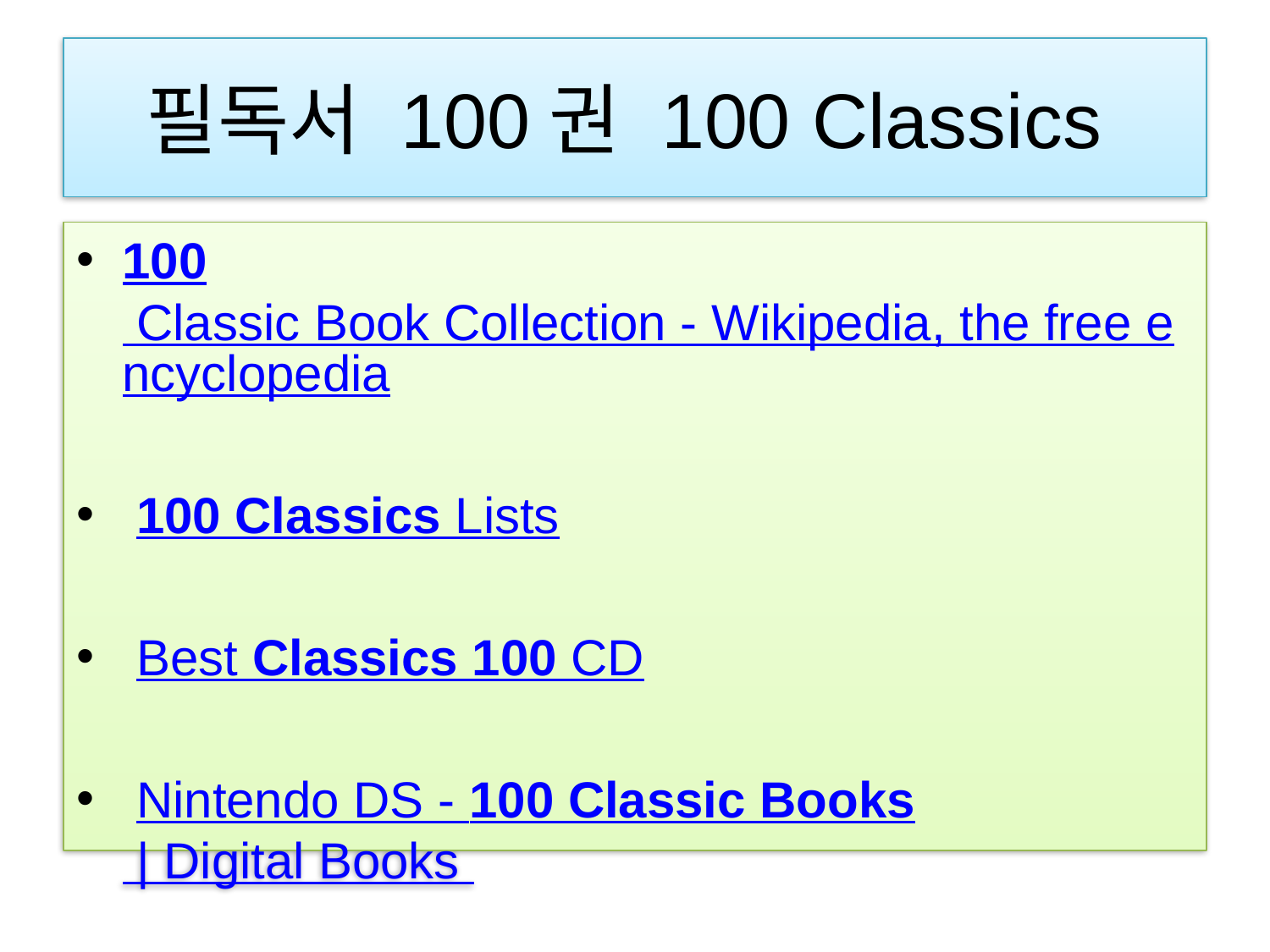

# 필독서 100권 100 Classics
﻿100 Classic Book Collection - Wikipedia, the free encyclopedia

 100 Classics Lists

 Best Classics 100 CD

 Nintendo DS - 100 Classic Books | Digital Books